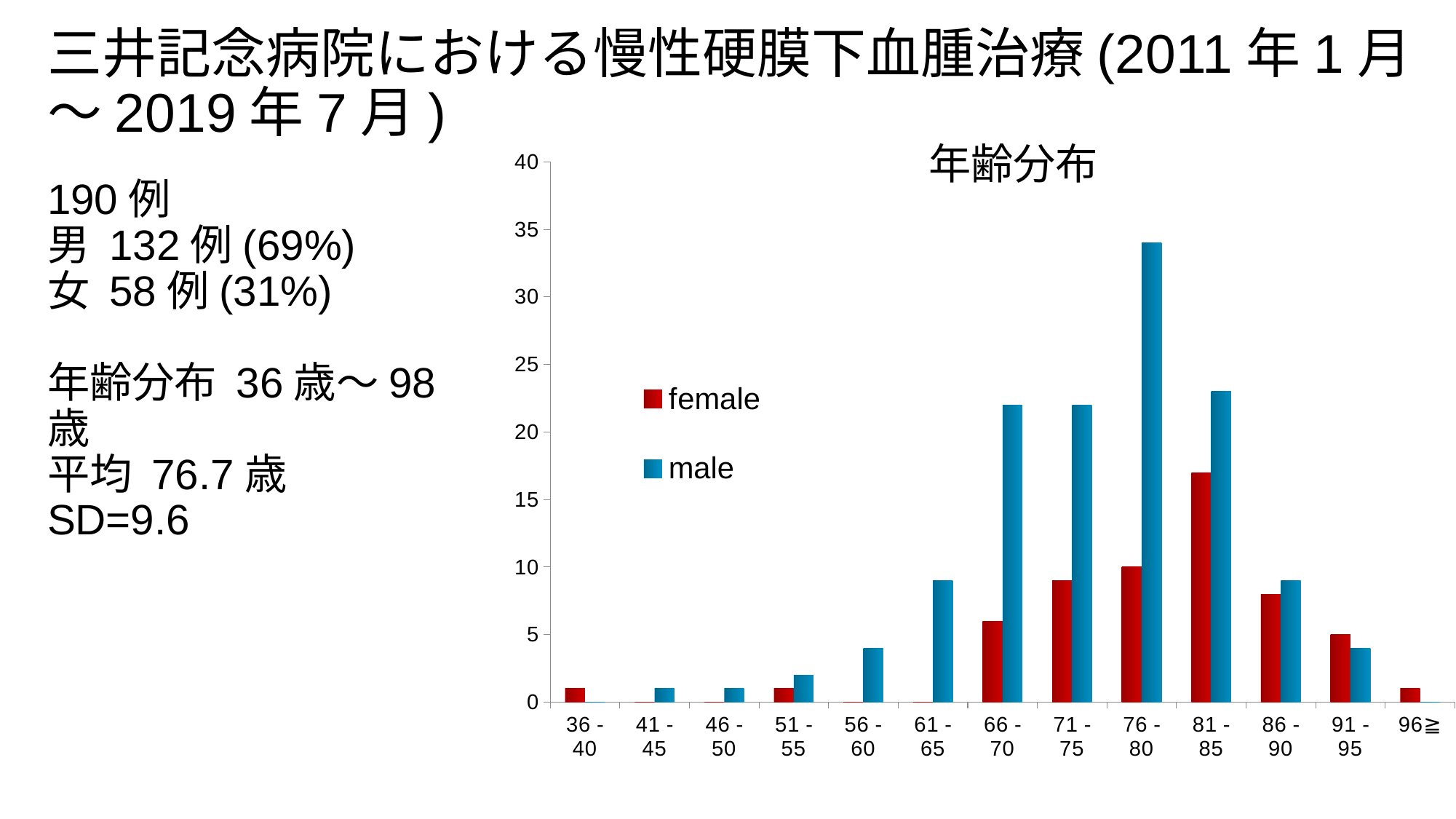

# 三井記念病院における慢性硬膜下血腫治療(2011年1月～2019年7月)

### Chart

| Category | female | male |
|---|---|---|
| 36 - 40 | 1.0 | 0.0 |
| 41 - 45 | 0.0 | 1.0 |
| 46 - 50 | 0.0 | 1.0 |
| 51 - 55 | 1.0 | 2.0 |
| 56 - 60 | 0.0 | 4.0 |
| 61 - 65 | 0.0 | 9.0 |
| 66 - 70 | 6.0 | 22.0 |
| 71 - 75 | 9.0 | 22.0 |
| 76 - 80 | 10.0 | 34.0 |
| 81 - 85 | 17.0 | 23.0 |
| 86 - 90 | 8.0 | 9.0 |
| 91 - 95 | 5.0 | 4.0 |
| 96≧ | 1.0 | 0.0 |
年齢分布
190例
男 132例(69%)
女 58例(31%)

年齢分布 36歳～98歳
平均 76.7歳　SD=9.6